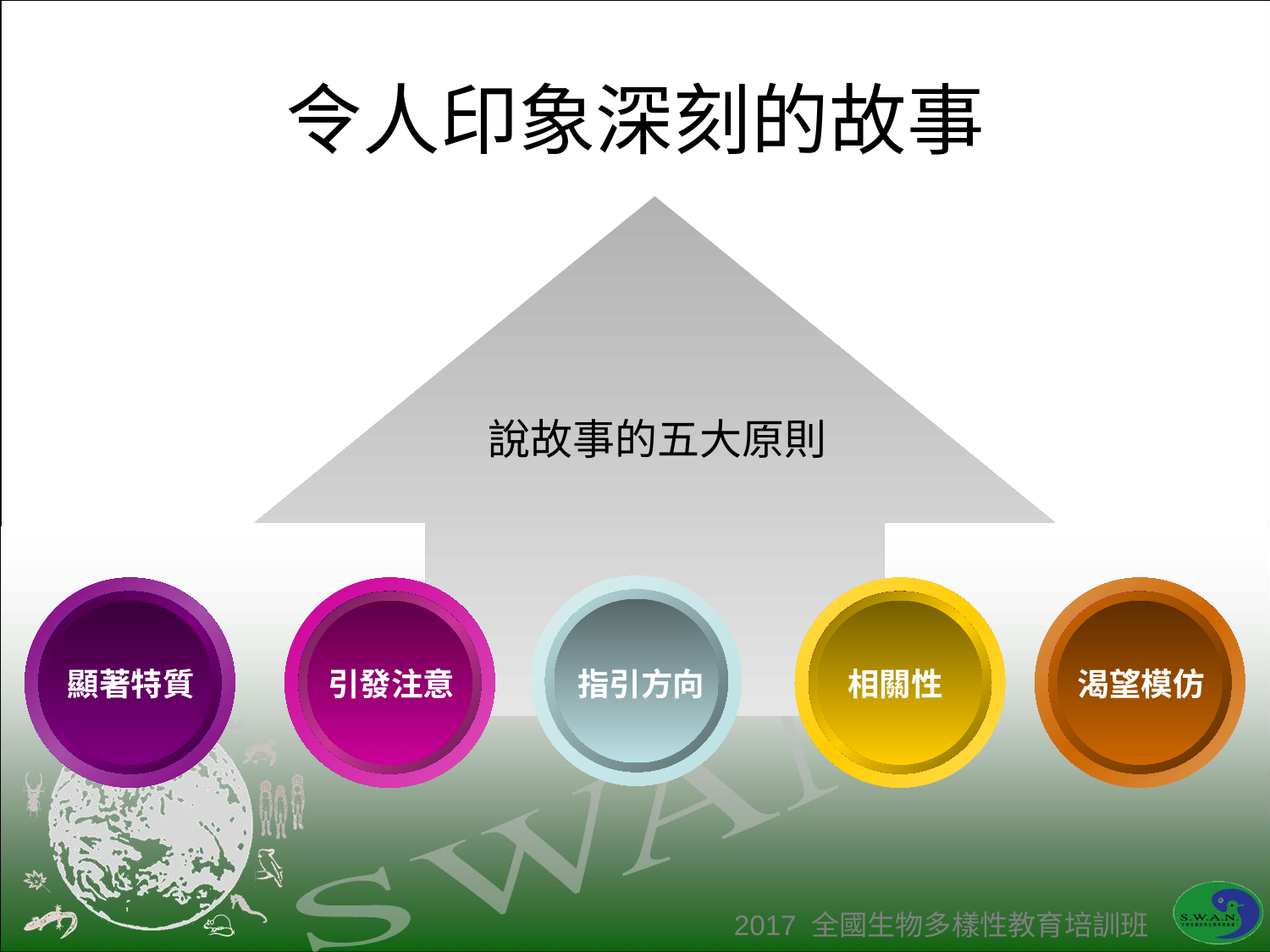

# 令人印象深刻的故事

說故事的五大原則

顯著特質
引發注意
指引方向
相關性
渴望模仿